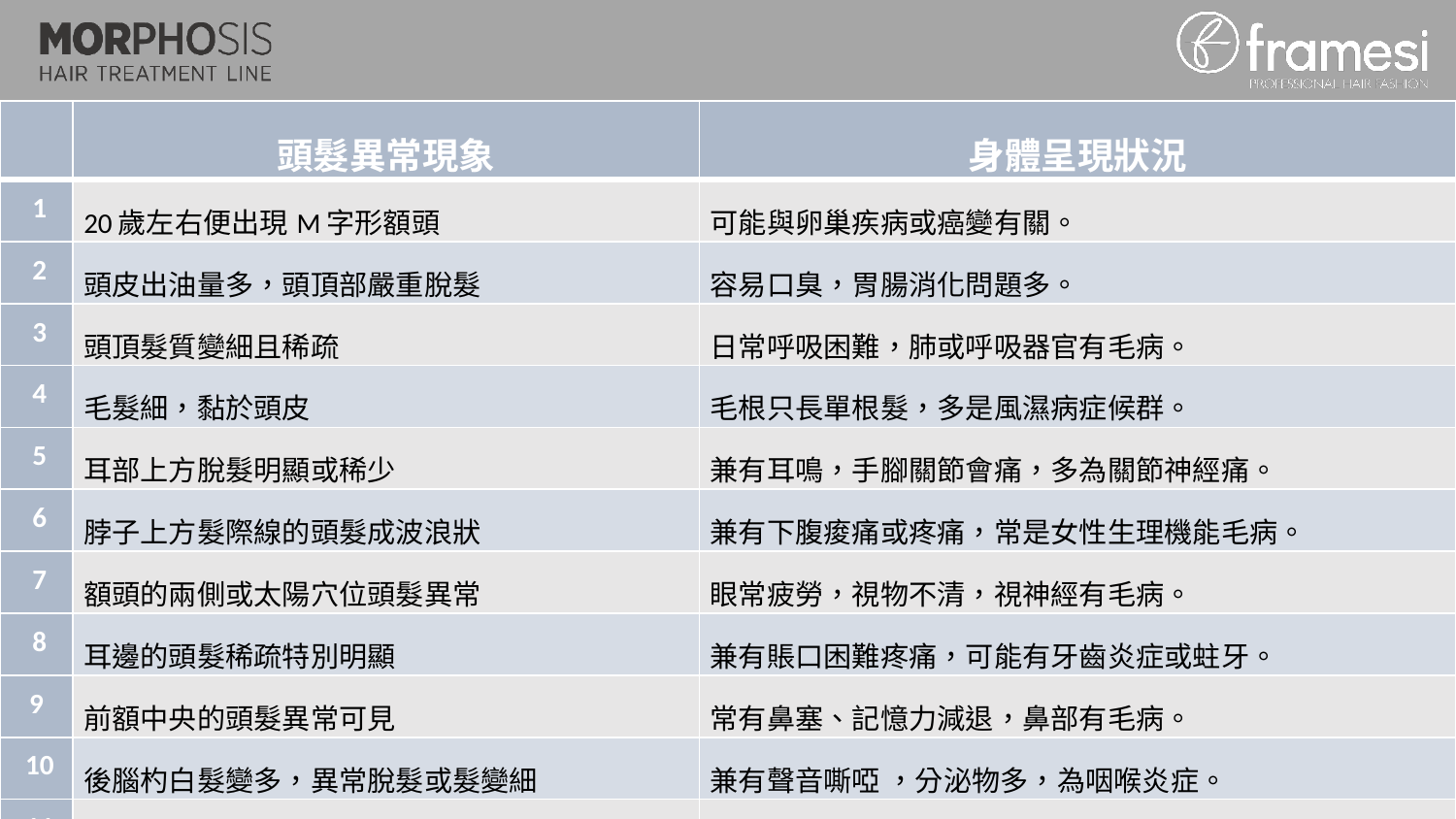

|  | 頭髮異常現象 | 身體呈現狀況 |
| --- | --- | --- |
| 1 | 20歲左右便出現M字形額頭 | 可能與卵巢疾病或癌變有關。 |
| 2 | 頭皮出油量多，頭頂部嚴重脫髮 | 容易口臭，胃腸消化問題多。 |
| 3 | 頭頂髮質變細且稀疏 | 日常呼吸困難，肺或呼吸器官有毛病。 |
| 4 | 毛髮細，黏於頭皮 | 毛根只長單根髮，多是風濕病症候群。 |
| 5 | 耳部上方脫髮明顯或稀少 | 兼有耳鳴，手腳關節會痛，多為關節神經痛。 |
| 6 | 脖子上方髮際線的頭髮成波浪狀 | 兼有下腹痠痛或疼痛，常是女性生理機能毛病。 |
| 7 | 額頭的兩側或太陽穴位頭髮異常 | 眼常疲勞，視物不清，視神經有毛病。 |
| 8 | 耳邊的頭髮稀疏特別明顯 | 兼有賬口困難疼痛，可能有牙齒炎症或蛀牙。 |
| 9 | 前額中央的頭髮異常可見 | 常有鼻塞、記憶力減退，鼻部有毛病。 |
| 10 | 後腦杓白髮變多，異常脫髮或髮變細 | 兼有聲音嘶啞 ，分泌物多，為咽喉炎症。 |
| 11 | 頭部前後的頭髮都發生明顯變化 | 容易內急，排便有血，不是便祕，就是痔瘡 |